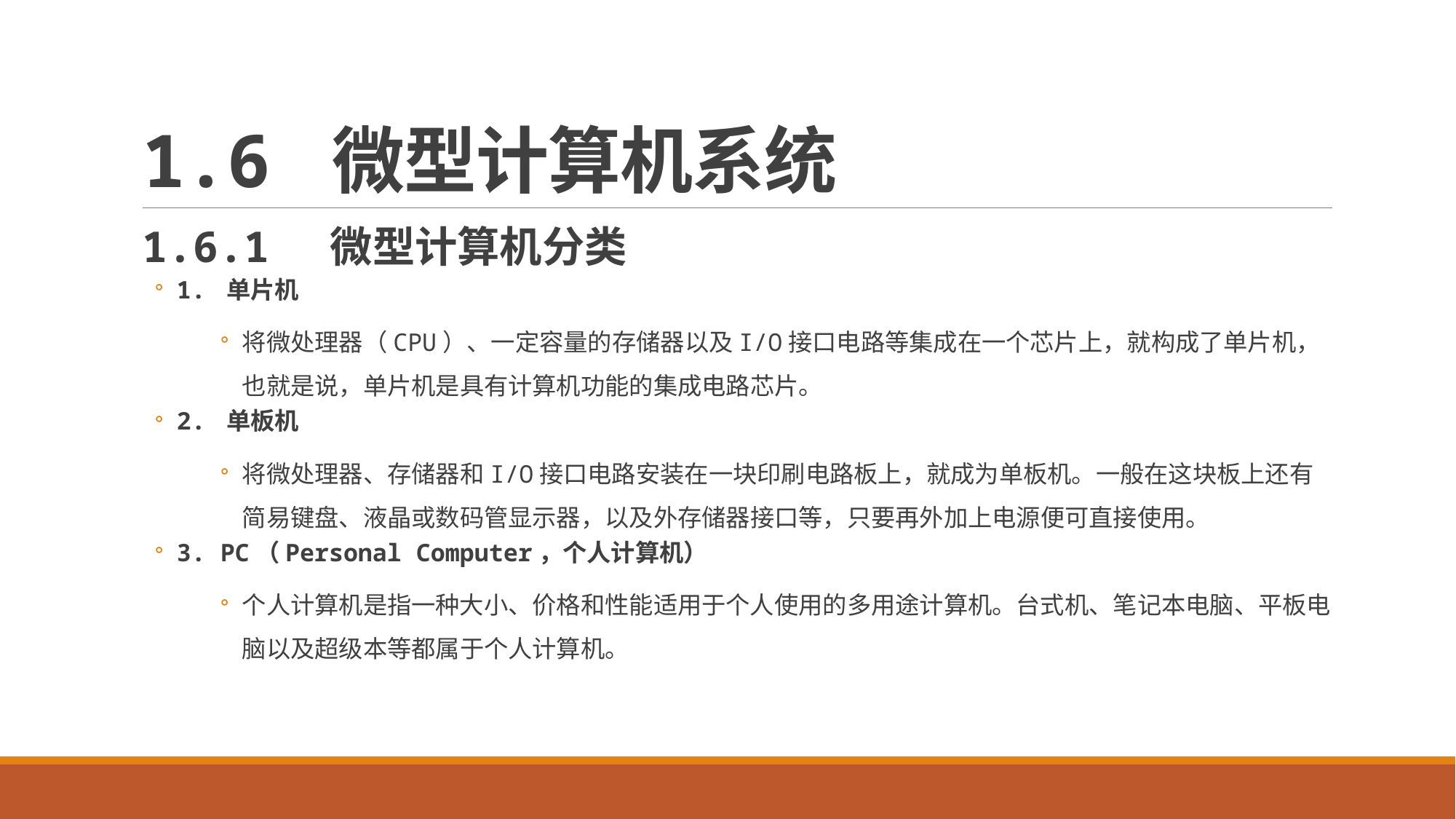

# 1.6 微型计算机系统
1.6.1  微型计算机分类
1. 单片机
将微处理器（CPU）、一定容量的存储器以及I/O接口电路等集成在一个芯片上，就构成了单片机，也就是说，单片机是具有计算机功能的集成电路芯片。
2. 单板机
将微处理器、存储器和I/O接口电路安装在一块印刷电路板上，就成为单板机。一般在这块板上还有简易键盘、液晶或数码管显示器，以及外存储器接口等，只要再外加上电源便可直接使用。
3. PC（Personal Computer，个人计算机）
个人计算机是指一种大小、价格和性能适用于个人使用的多用途计算机。台式机、笔记本电脑、平板电脑以及超级本等都属于个人计算机。